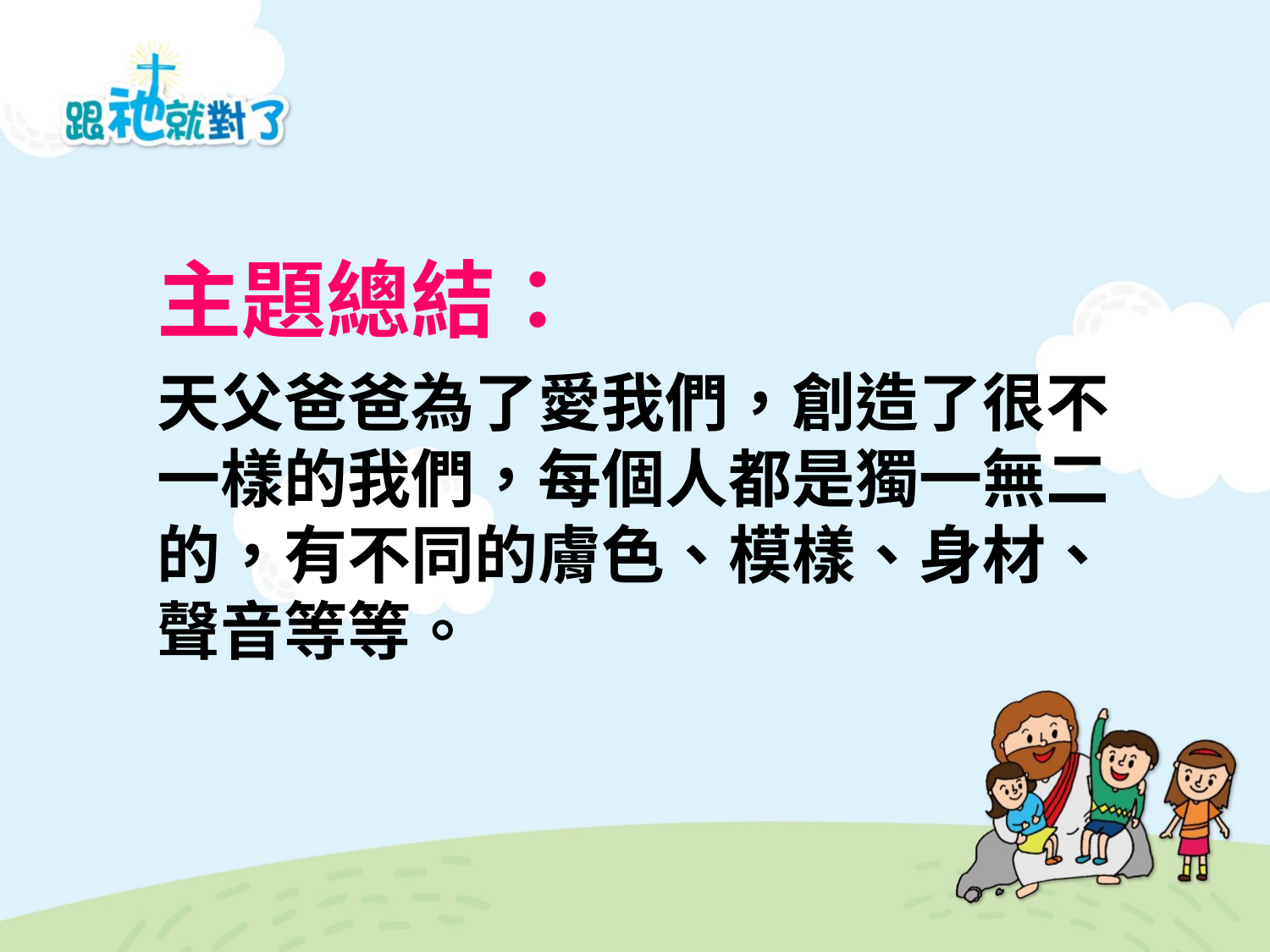

主題總結：
天父爸爸為了愛我們，創造了很不一樣的我們，每個人都是獨一無二的，有不同的膚色、模樣、身材、聲音等等。